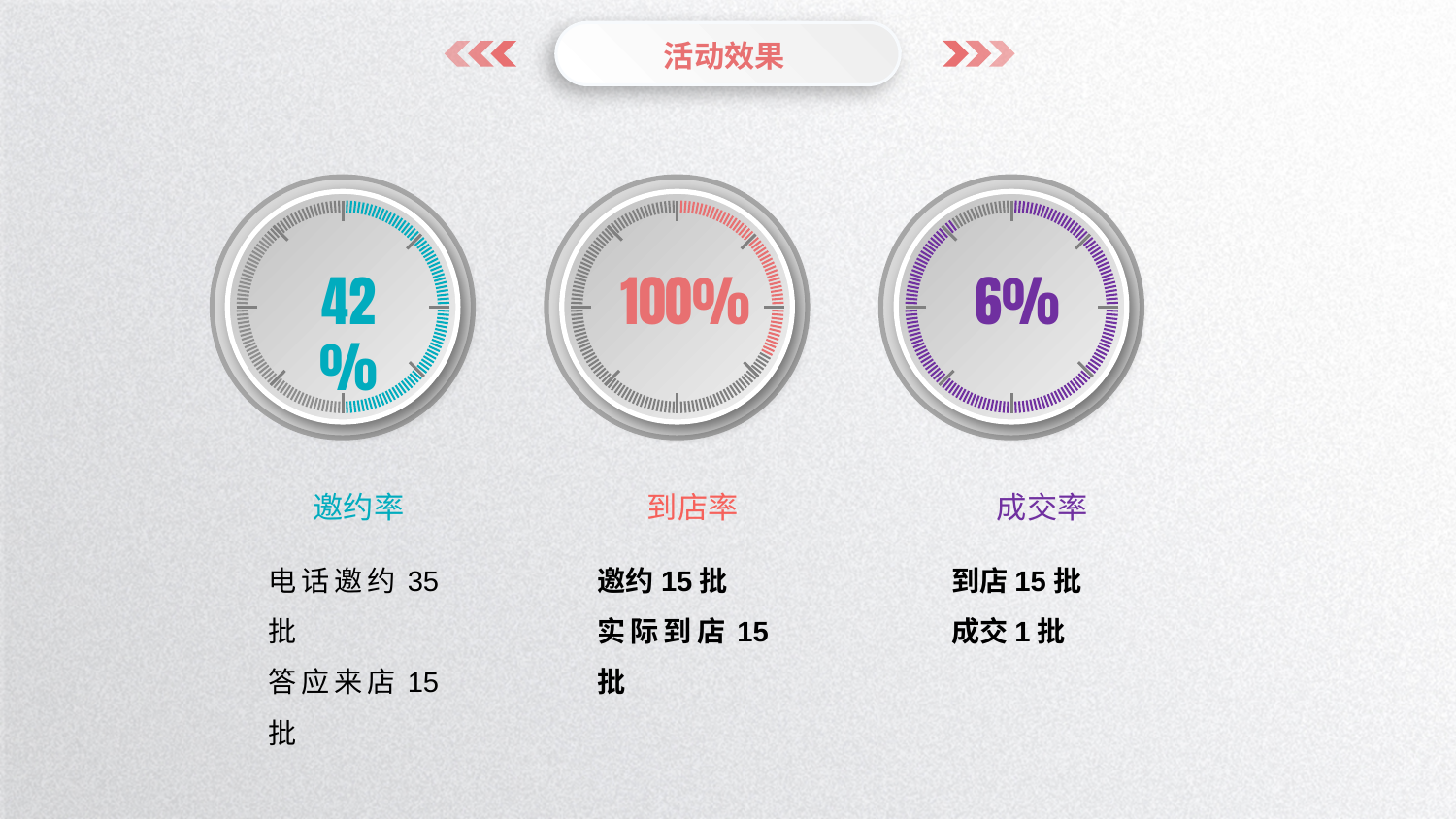

活动效果

42%
6%
100%
邀约率
电话邀约35批
答应来店15批
到店率
邀约15批
实际到店15批

成交率
到店15批
成交1批